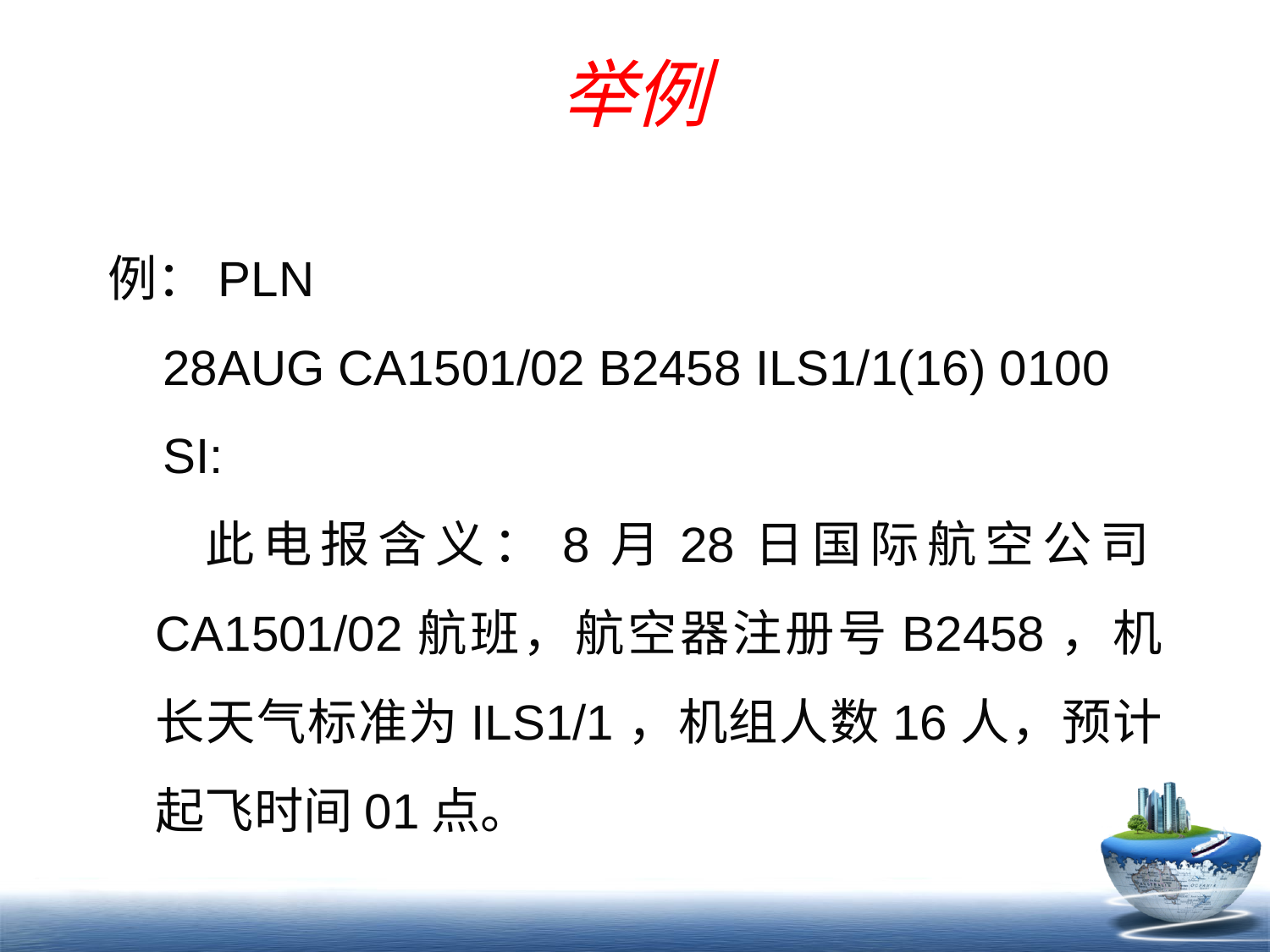

# 举例
例：PLN
    28AUG CA1501/02 B2458 ILS1/1(16) 0100
    SI:
    此电报含义：8月28日国际航空公司CA1501/02航班，航空器注册号B2458，机长天气标准为ILS1/1，机组人数16人，预计起飞时间01点。